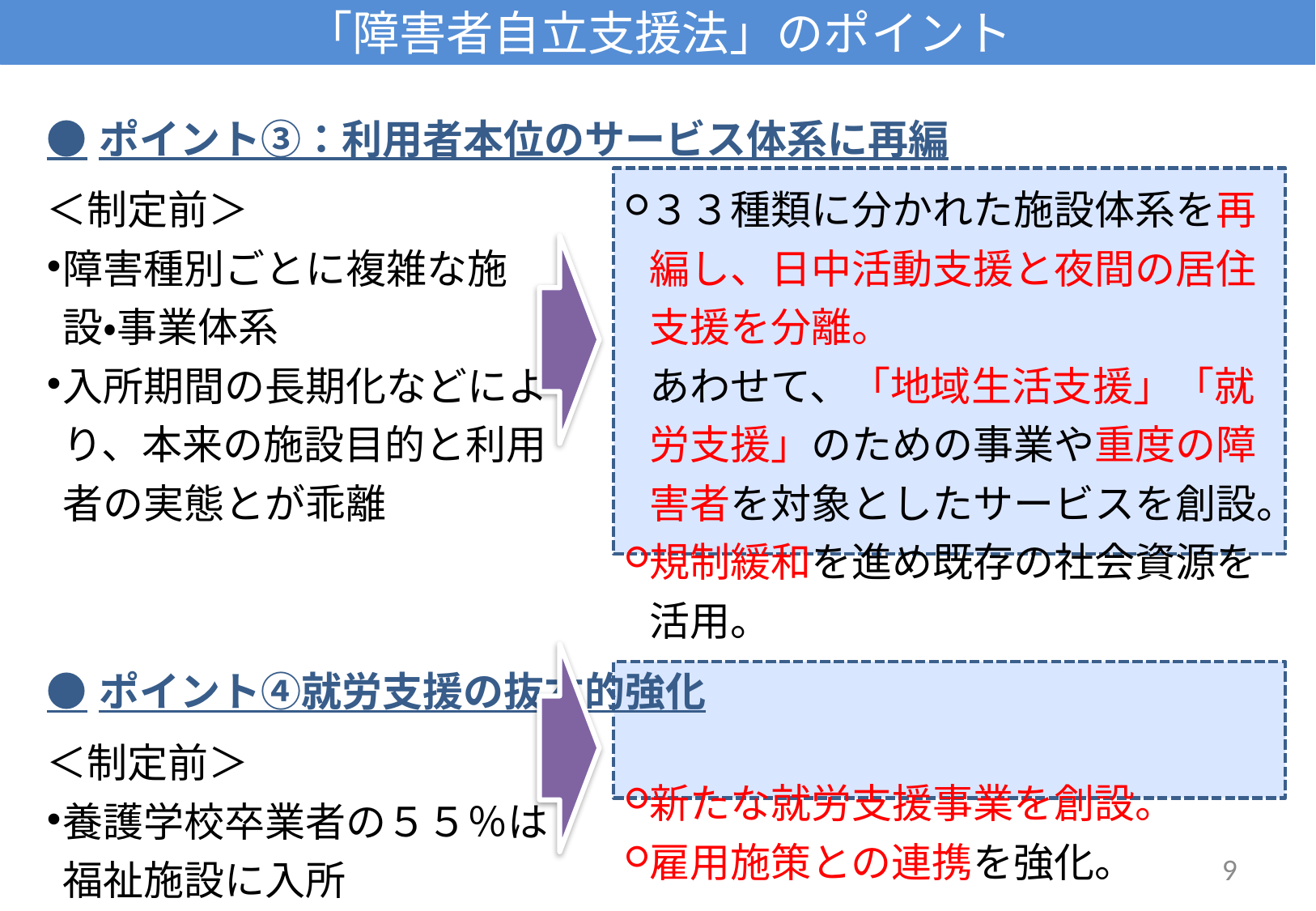

# 「障害者自立支援法」のポイント
| ●ポイント③：利用者本位のサービス体系に再編 |  |  |
| --- | --- | --- |
| ＜制定前＞ 障害種別ごとに複雑な施設・事業体系 入所期間の長期化などにより、本来の施設目的と利用者の実態とが乖離 |  | ３３種類に分かれた施設体系を再編し、日中活動支援と夜間の居住支援を分離。 あわせて、「地域生活支援」「就労支援」のための事業や重度の障害者を対象としたサービスを創設。 規制緩和を進め既存の社会資源を活用。 |
| ●ポイント④就労支援の抜本的強化 |  |  |
| ＜制定前＞ 養護学校卒業者の５５％は福祉施設に入所 就労を理由とする施設退所者はわずか１％ |  | 新たな就労支援事業を創設。 雇用施策との連携を強化。 |

9